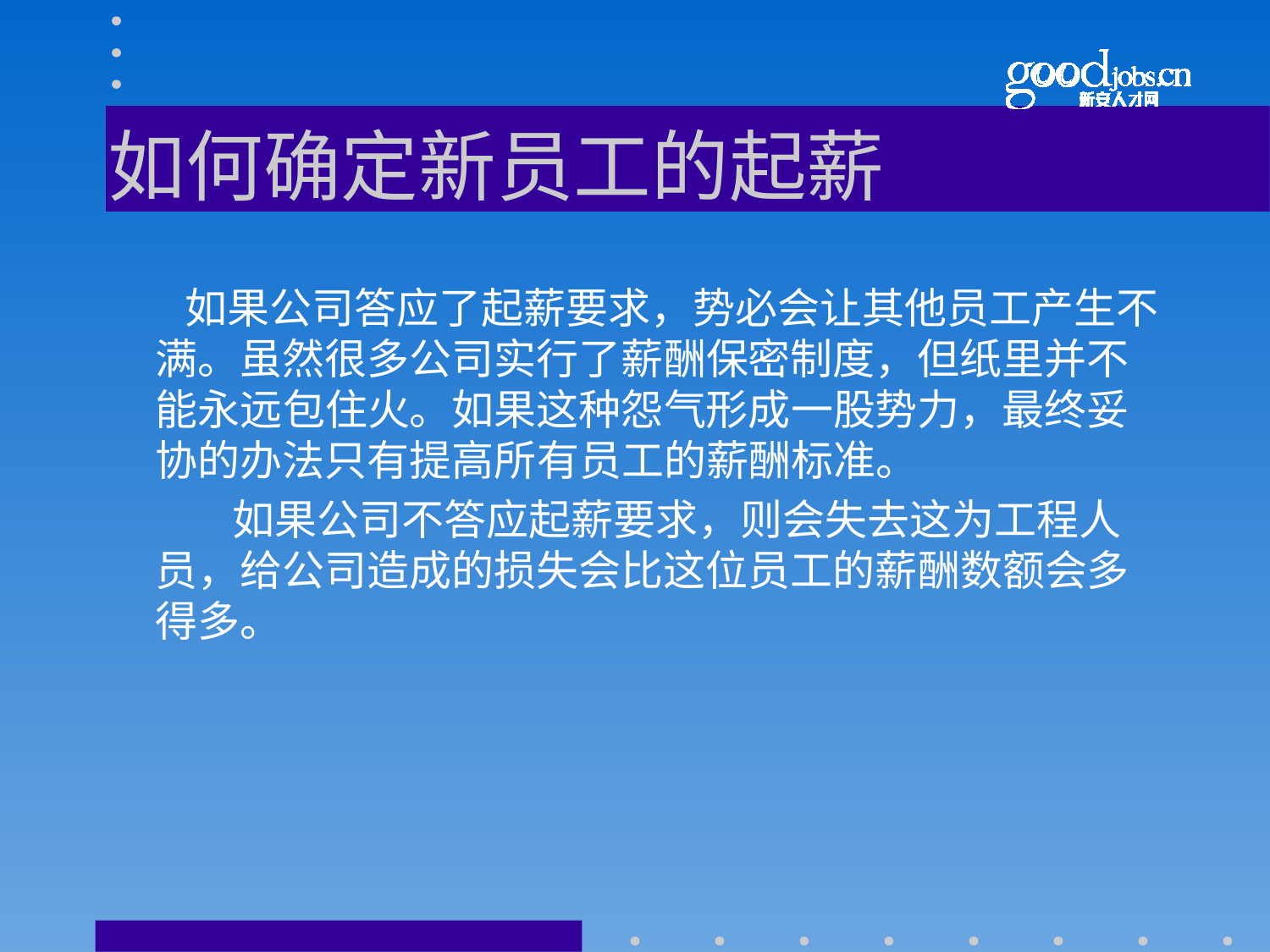

# 如何确定新员工的起薪
       如果公司答应了起薪要求，势必会让其他员工产生不满。虽然很多公司实行了薪酬保密制度，但纸里并不能永远包住火。如果这种怨气形成一股势力，最终妥协的办法只有提高所有员工的薪酬标准。
            如果公司不答应起薪要求，则会失去这为工程人员，给公司造成的损失会比这位员工的薪酬数额会多得多。